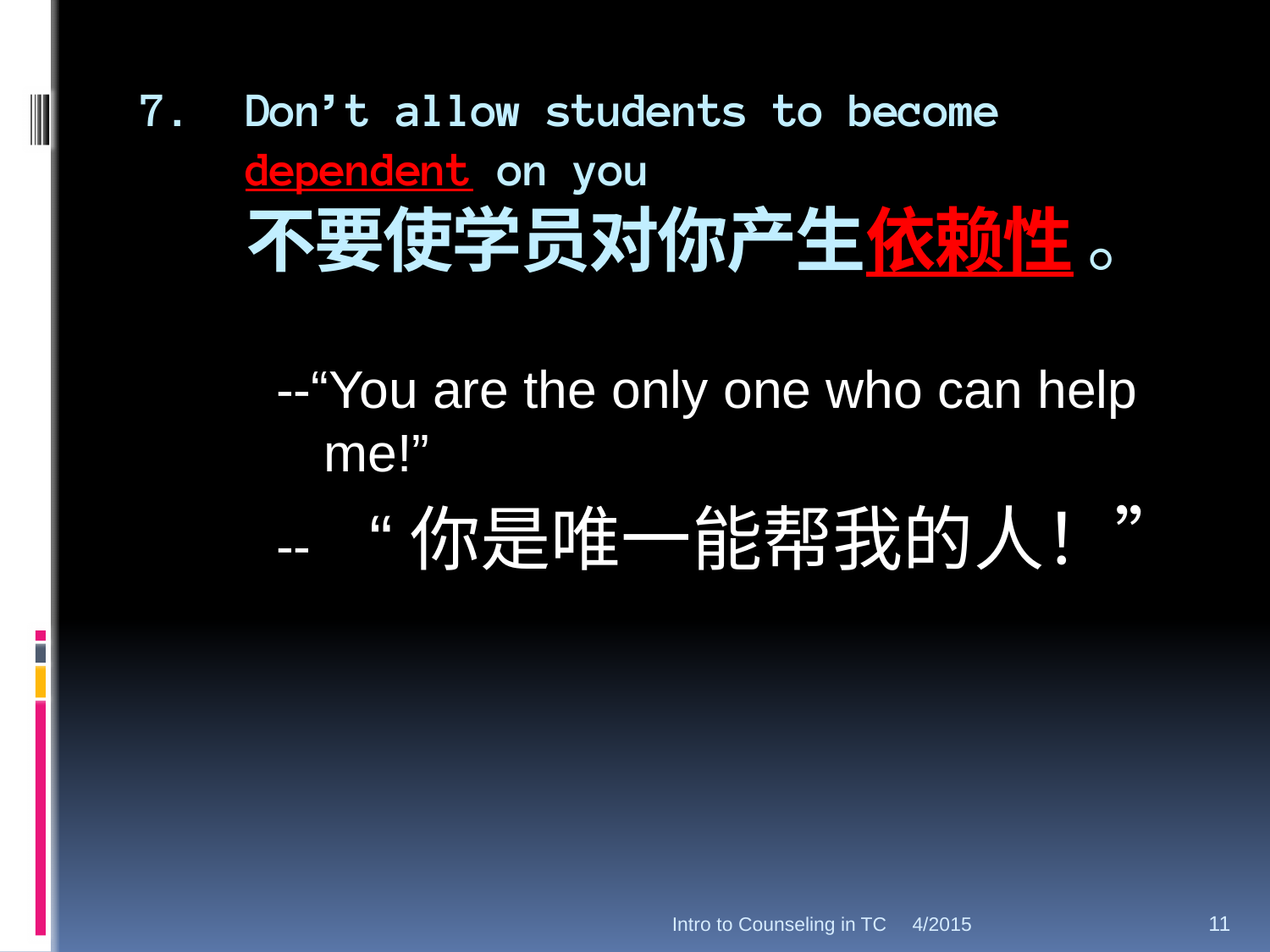

# Don’t allow students to become dependent on you 不要使学员对你产生依赖性 。
--“You are the only one who can help me!”
--    “你是唯一能帮我的人！”
Intro to Counseling in TC
4/2015
11